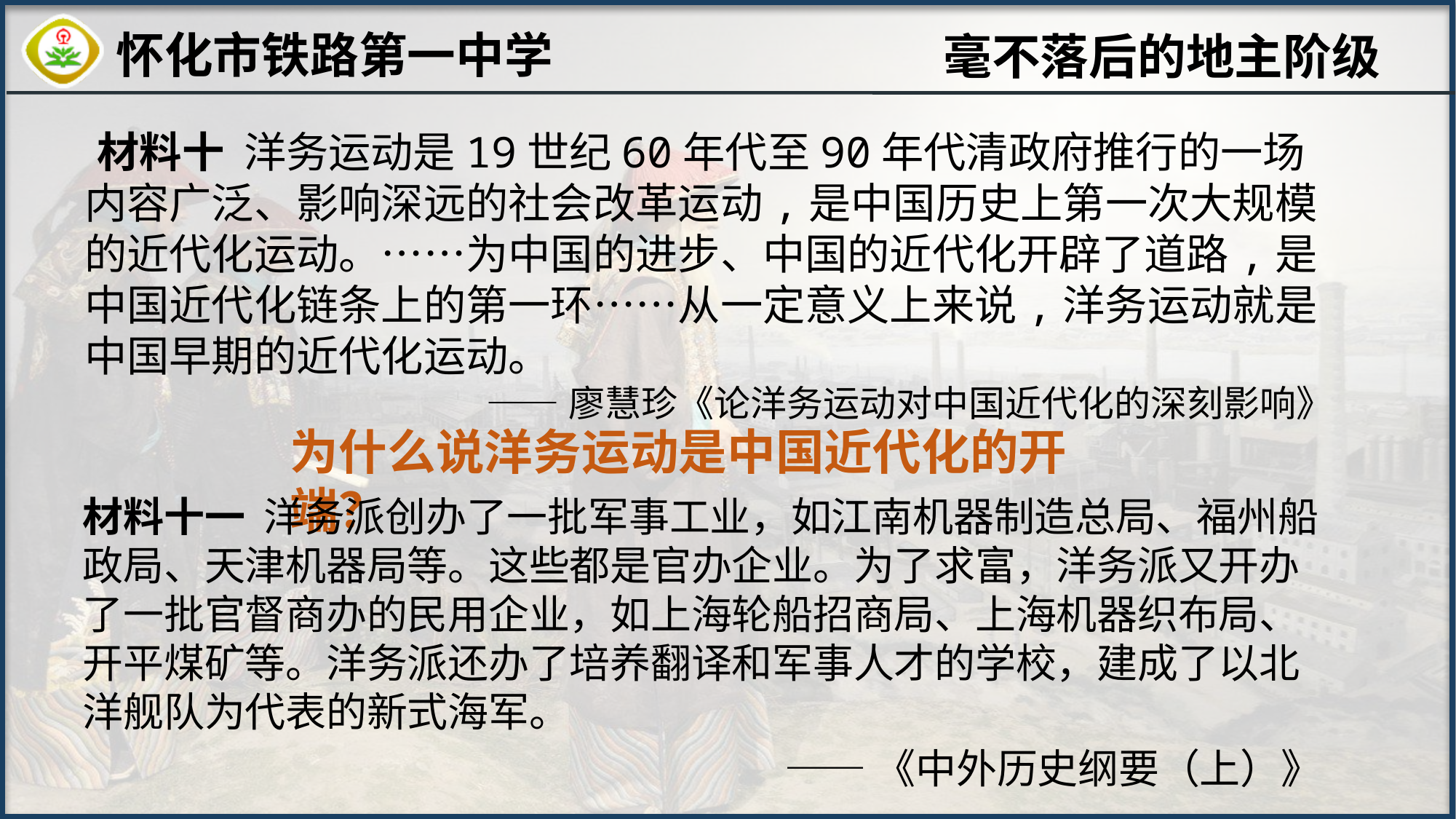

毫不落后的地主阶级
 材料十  洋务运动是19世纪60年代至90年代清政府推行的一场内容广泛、影响深远的社会改革运动,是中国历史上第一次大规模的近代化运动。……为中国的进步、中国的近代化开辟了道路,是中国近代化链条上的第一环……从一定意义上来说,洋务运动就是中国早期的近代化运动。
——廖慧珍《论洋务运动对中国近代化的深刻影响》
为什么说洋务运动是中国近代化的开端？
材料十一  洋务派创办了一批军事工业，如江南机器制造总局、福州船政局、天津机器局等。这些都是官办企业。为了求富，洋务派又开办了一批官督商办的民用企业，如上海轮船招商局、上海机器织布局、开平煤矿等。洋务派还办了培养翻译和军事人才的学校，建成了以北洋舰队为代表的新式海军。
——《中外历史纲要（上）》